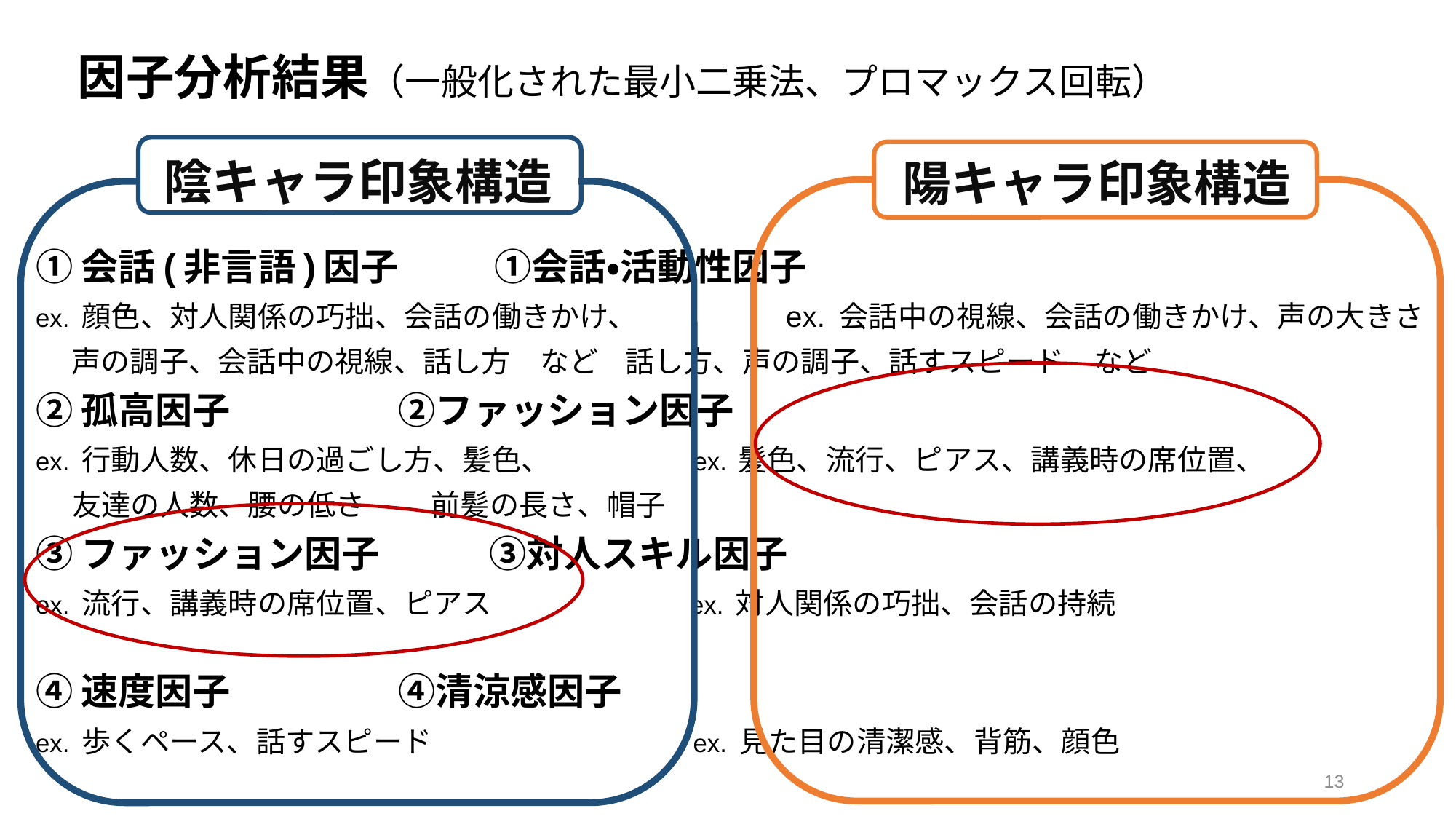

# 因子分析結果（一般化された最小二乗法、プロマックス回転）

陰キャラ印象構造
陽キャラ印象構造

①会話(非言語)因子			　　①会話・活動性因子
ex. 顔色、対人関係の巧拙、会話の働きかけ、	　　  ex. 会話中の視線、会話の働きかけ、声の大きさ
　 声の調子、会話中の視線、話し方　など		  話し方、声の調子、話すスピード　など
②孤高因子					　　②ファッション因子
ex. 行動人数、休日の過ごし方、髪色、		　　　ex. 髪色、流行、ピアス、講義時の席位置、
　  友達の人数、腰の低さ				  前髪の長さ、帽子
③ファッション因子			　　③対人スキル因子
ex. 流行、講義時の席位置、ピアス		　　  ex. 対人関係の巧拙、会話の持続

④速度因子					　　④清涼感因子
ex. 歩くペース、話すスピード			　　　ex. 見た目の清潔感、背筋、顔色

13